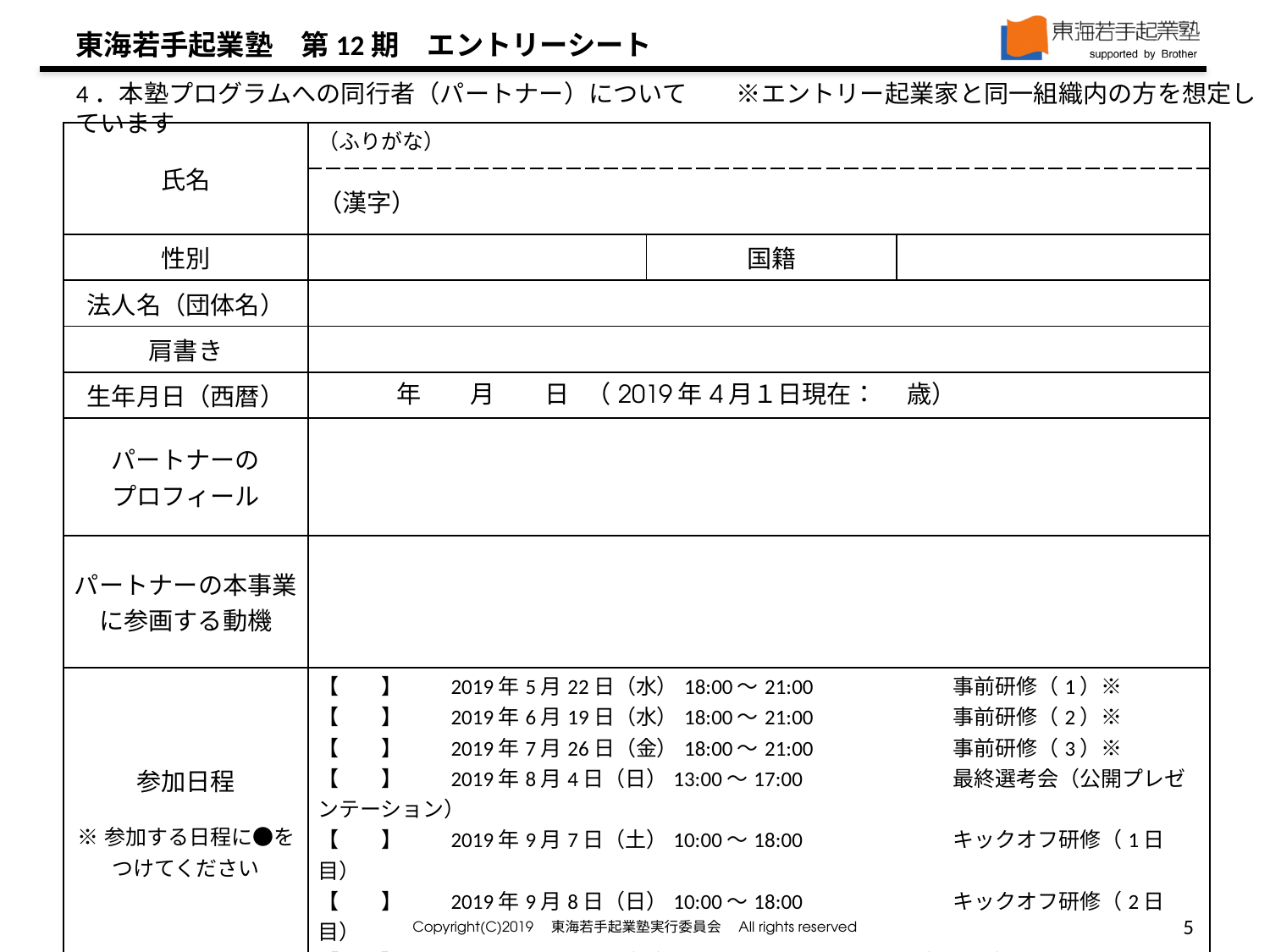

4．本塾プログラムへの同行者（パートナー）について　　※エントリー起業家と同一組織内の方を想定しています
| 氏名 | （ふりがな） |  |  |
| --- | --- | --- | --- |
|  | （漢字） |  |  |
| 性別 |  | 国籍 |  |
| 法人名（団体名） |  |  |  |
| 肩書き |  |  |  |
| 生年月日（西暦） | 年　　月　　日 （2019年4月１日現在： 　歳） |  |  |
| パートナーの プロフィール |  |  |  |
| パートナーの本事業に参画する動機 |  |  |  |
| 参加日程 ※参加する日程に●をつけてください | 【　　】　　2019年5月22日（水）18:00〜21:00 　 事前研修（1）※ 【　　】　　2019年6月19日（水）18:00〜21:00 事前研修（2）※ 【　　】　　2019年7月26日（金）18:00〜21:00 事前研修（3）※ 【　　】　　2019年8月4日（日）13:00〜17:00 最終選考会（公開プレゼンテーション） 【　　】　　2019年9月7日（土）10:00〜18:00 キックオフ研修（1日目） 【　　】　　2019年9月8日（日）10:00〜18:00 キックオフ研修（2日目） 【　　】　　2019年12月3日（火）10:00〜18:00 中間研修（1日目） 【　　】　　2019年12月4日（水）10:00〜18:00 中間研修（2日目） 【　　】　　2020年3月15日（日） 10:00〜18:00 最終報告会 |  |  |
Copyright(C)2019　東海若手起業塾実行委員会　All rights reserved
5